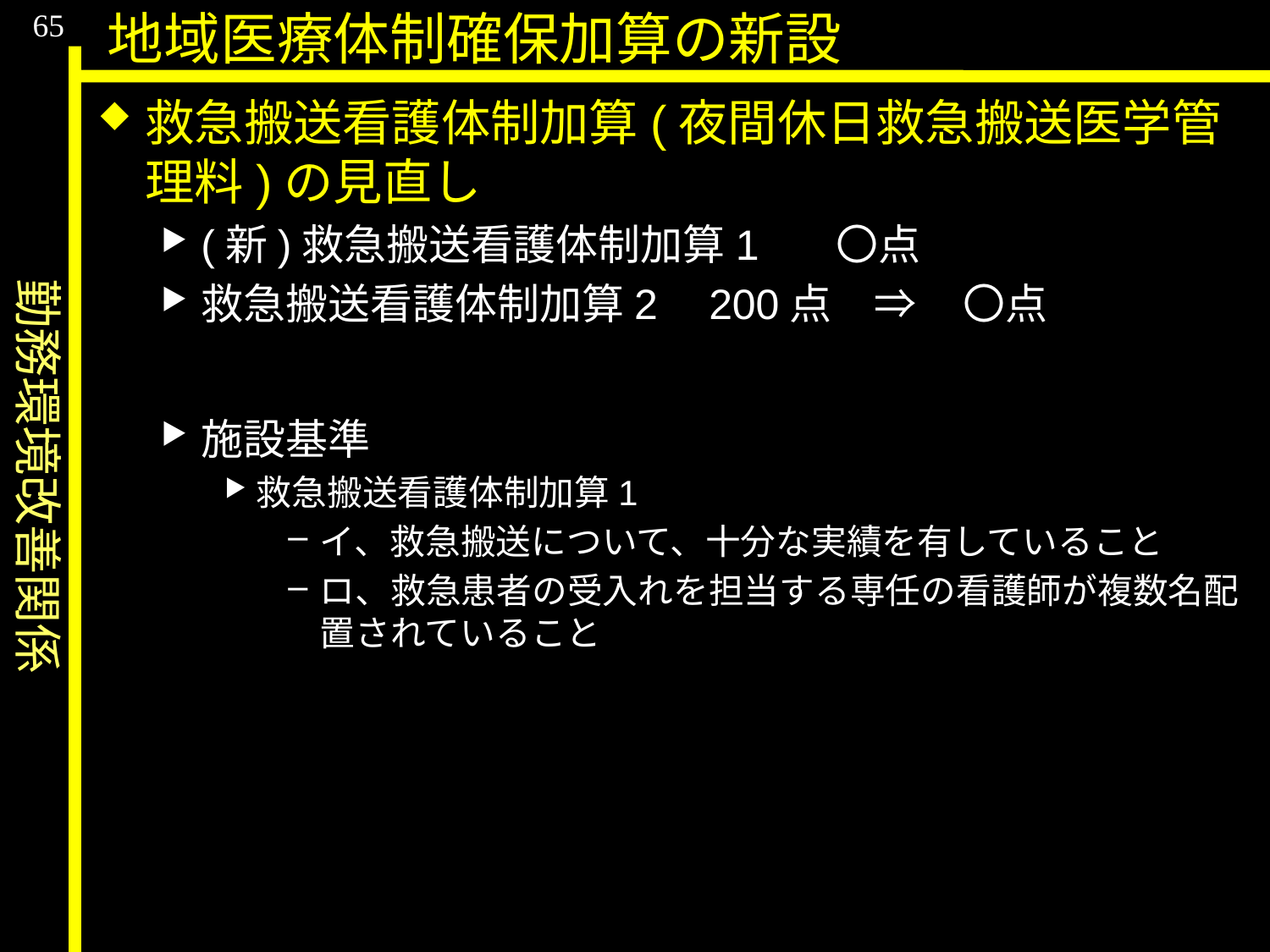

勤務環境改善関係
65
地域医療体制確保加算の新設

救急搬送看護体制加算(夜間休日救急搬送医学管理料)の見直し
(新)救急搬送看護体制加算1	〇点
救急搬送看護体制加算2	200点　⇒	〇点

施設基準
救急搬送看護体制加算1
イ、救急搬送について、十分な実績を有していること
ロ、救急患者の受入れを担当する専任の看護師が複数名配置されていること